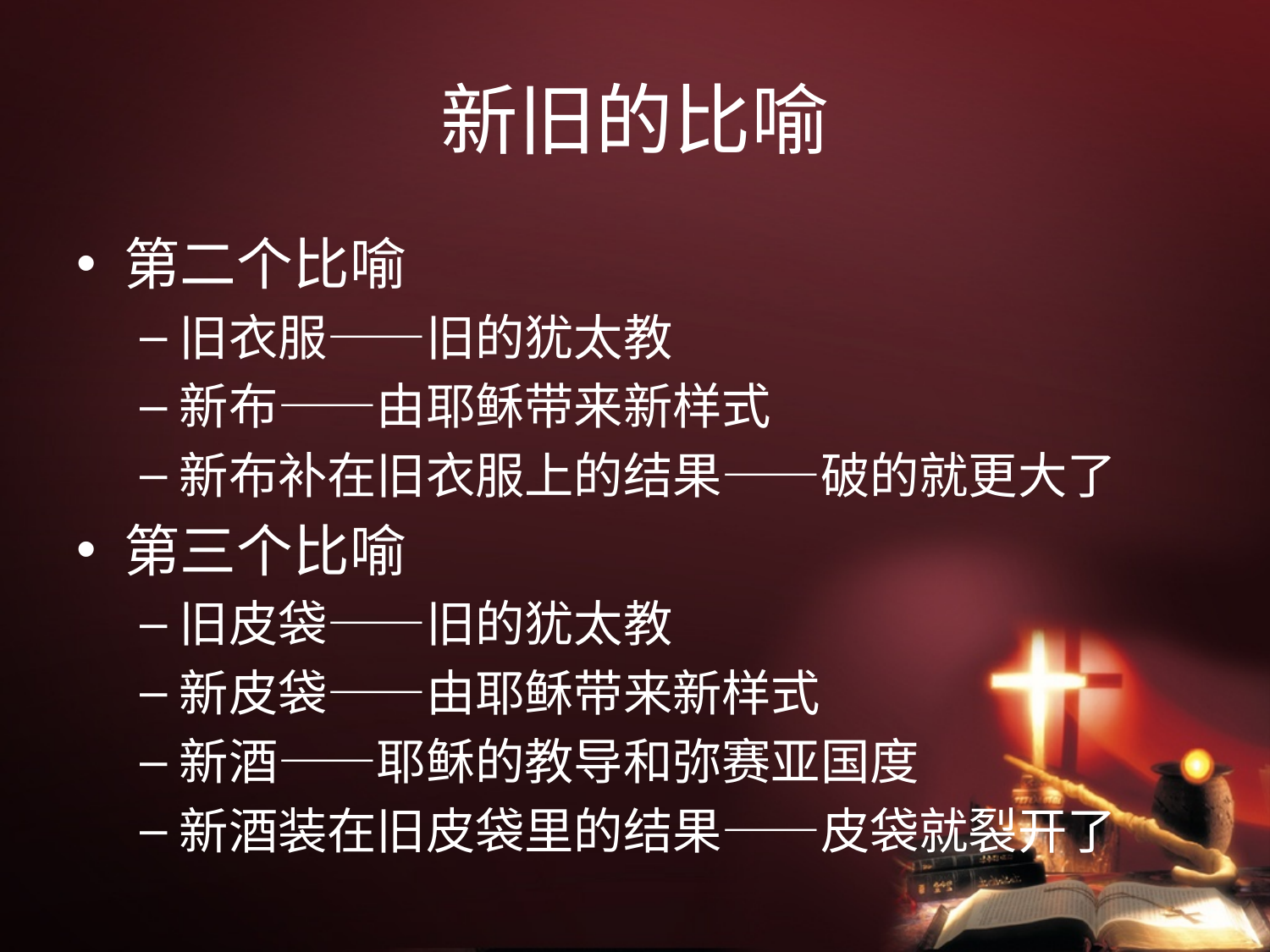

# 新旧的比喻
第二个比喻
旧衣服——旧的犹太教
新布——由耶稣带来新样式
新布补在旧衣服上的结果——破的就更大了
第三个比喻
旧皮袋——旧的犹太教
新皮袋——由耶稣带来新样式
新酒——耶稣的教导和弥赛亚国度
新酒装在旧皮袋里的结果——皮袋就裂开了